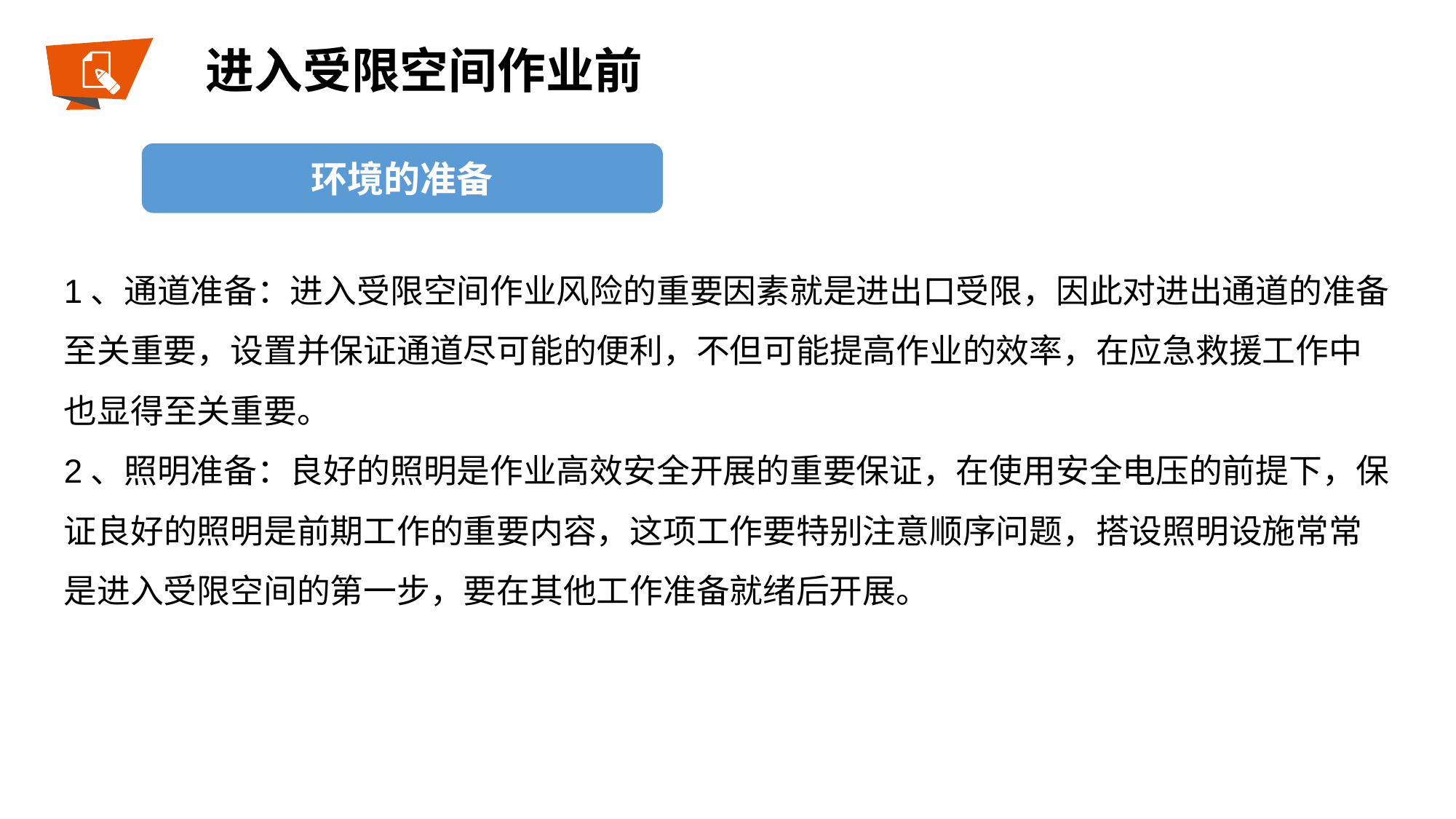

进入受限空间作业前

环境的准备
1、通道准备：进入受限空间作业风险的重要因素就是进出口受限，因此对进出通道的准备至关重要，设置并保证通道尽可能的便利，不但可能提高作业的效率，在应急救援工作中也显得至关重要。
2、照明准备：良好的照明是作业高效安全开展的重要保证，在使用安全电压的前提下，保证良好的照明是前期工作的重要内容，这项工作要特别注意顺序问题，搭设照明设施常常是进入受限空间的第一步，要在其他工作准备就绪后开展。